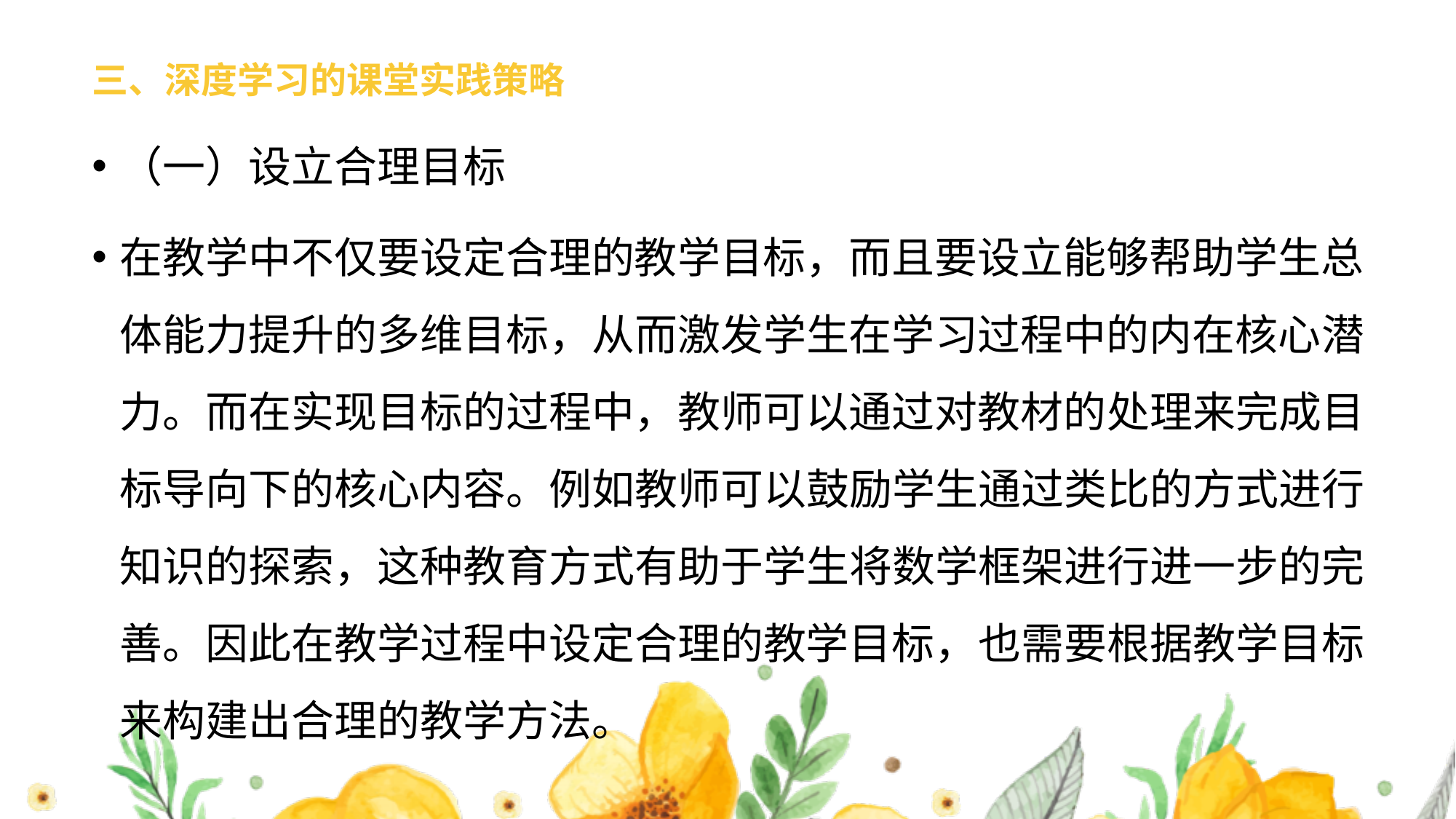

# 三、深度学习的课堂实践策略
（一）设立合理目标
在教学中不仅要设定合理的教学目标，而且要设立能够帮助学生总体能力提升的多维目标，从而激发学生在学习过程中的内在核心潜力。而在实现目标的过程中，教师可以通过对教材的处理来完成目标导向下的核心内容。例如教师可以鼓励学生通过类比的方式进行知识的探索，这种教育方式有助于学生将数学框架进行进一步的完善。因此在教学过程中设定合理的教学目标，也需要根据教学目标来构建出合理的教学方法。